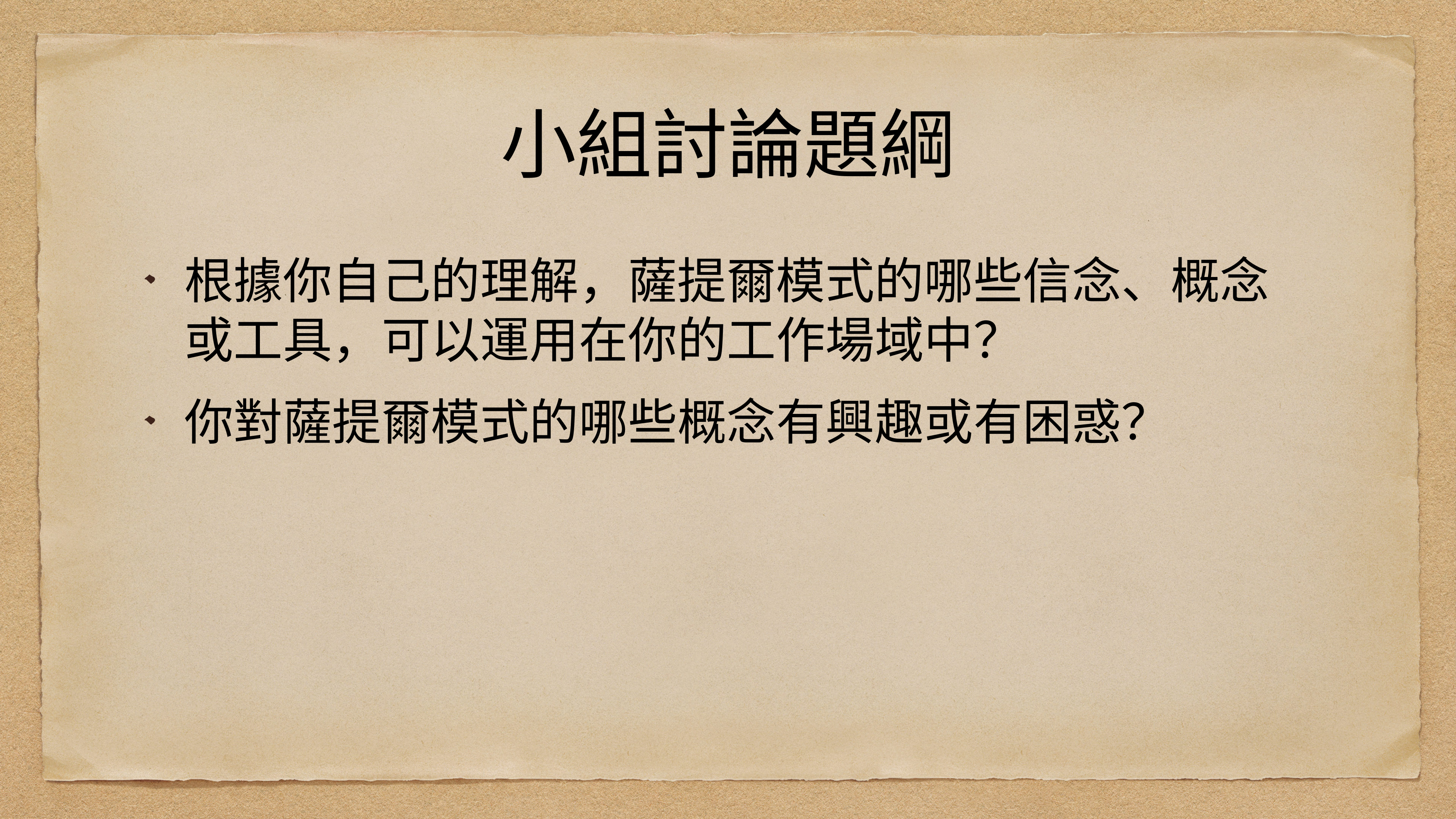

# 小組討論題綱
根據你自己的理解，薩提爾模式的哪些信念、概念或工具，可以運用在你的工作場域中？
你對薩提爾模式的哪些概念有興趣或有困惑？